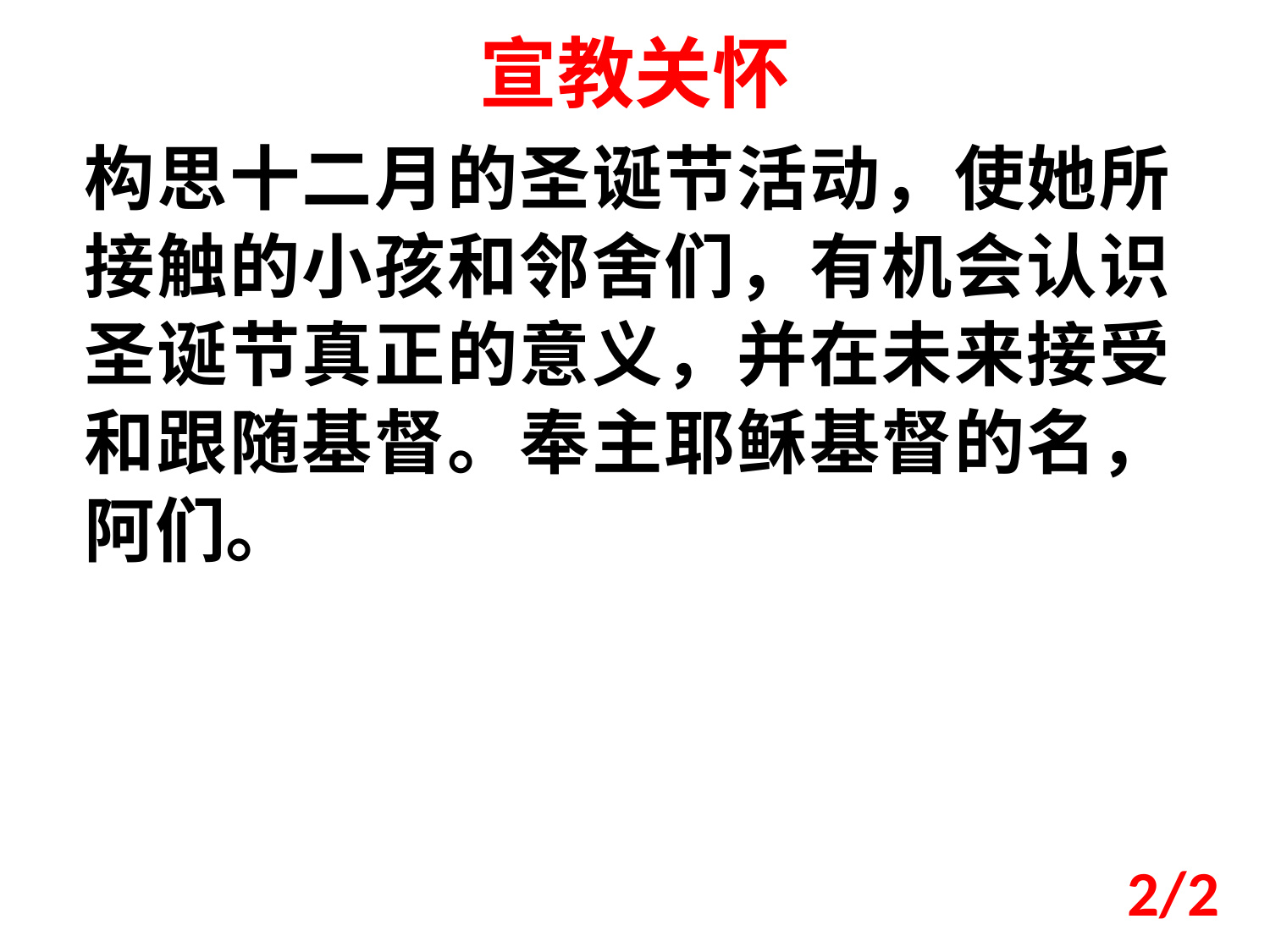

宣教关怀
构思十二月的圣诞节活动，使她所接触的小孩和邻舍们，有机会认识圣诞节真正的意义，并在未来接受和跟随基督。奉主耶稣基督的名，阿们。
2/2